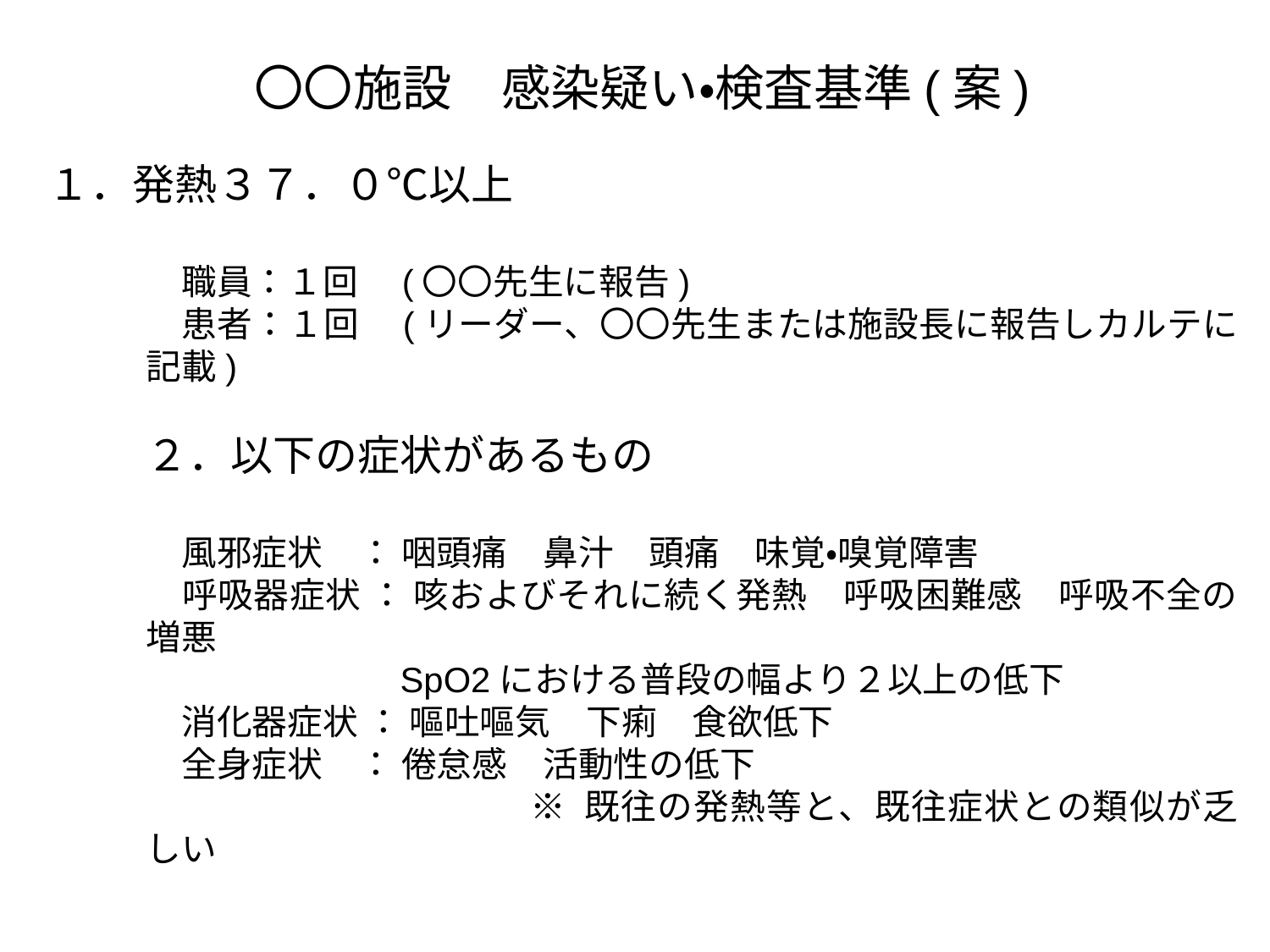

〇〇施設　感染疑い・検査基準(案)

１．発熱３７．０℃以上

　職員：１回　(〇〇先生に報告)
　患者：１回　(リーダー、〇〇先生または施設長に報告しカルテに記載)

２．以下の症状があるもの

　風邪症状　： 咽頭痛　鼻汁　頭痛　味覚・嗅覚障害
　呼吸器症状 ： 咳およびそれに続く発熱　呼吸困難感　呼吸不全の増悪
　　　　　　　	SpO2における普段の幅より２以上の低下
　消化器症状 ： 嘔吐嘔気　下痢　食欲低下
　全身症状　： 倦怠感　活動性の低下
			※ 既往の発熱等と、既往症状との類似が乏しい

2022/4/1